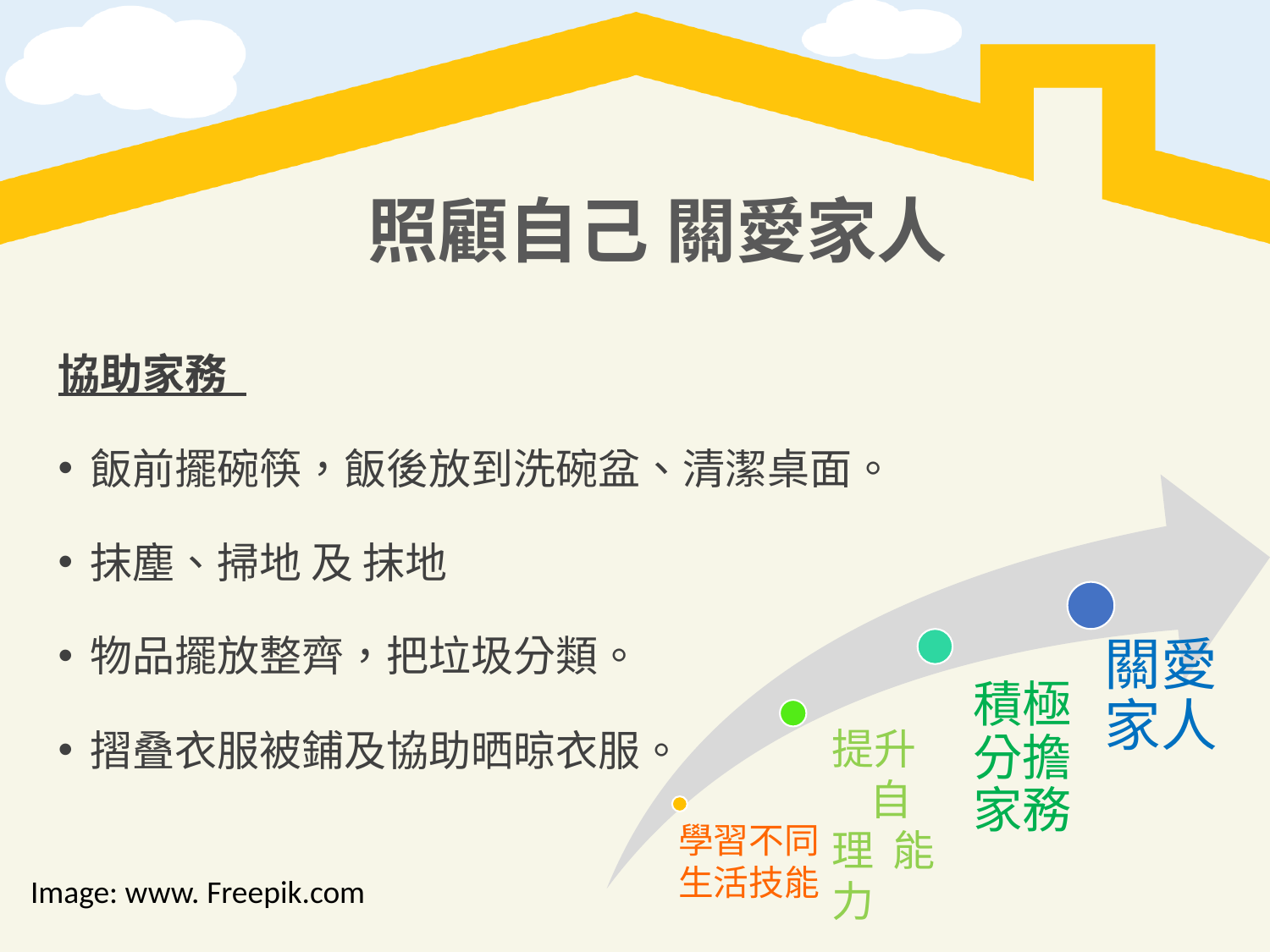

照顧自己 關愛家人

協助家務
飯前擺碗筷，飯後放到洗碗盆、清潔桌面。
抹塵、掃地 及 抹地
物品擺放整齊，把垃圾分類。
摺叠衣服被鋪及協助晒晾衣服。
學習不同
生活技能
提升        自理  能力
積極分擔家務
關愛家人
Image: www. Freepik.com